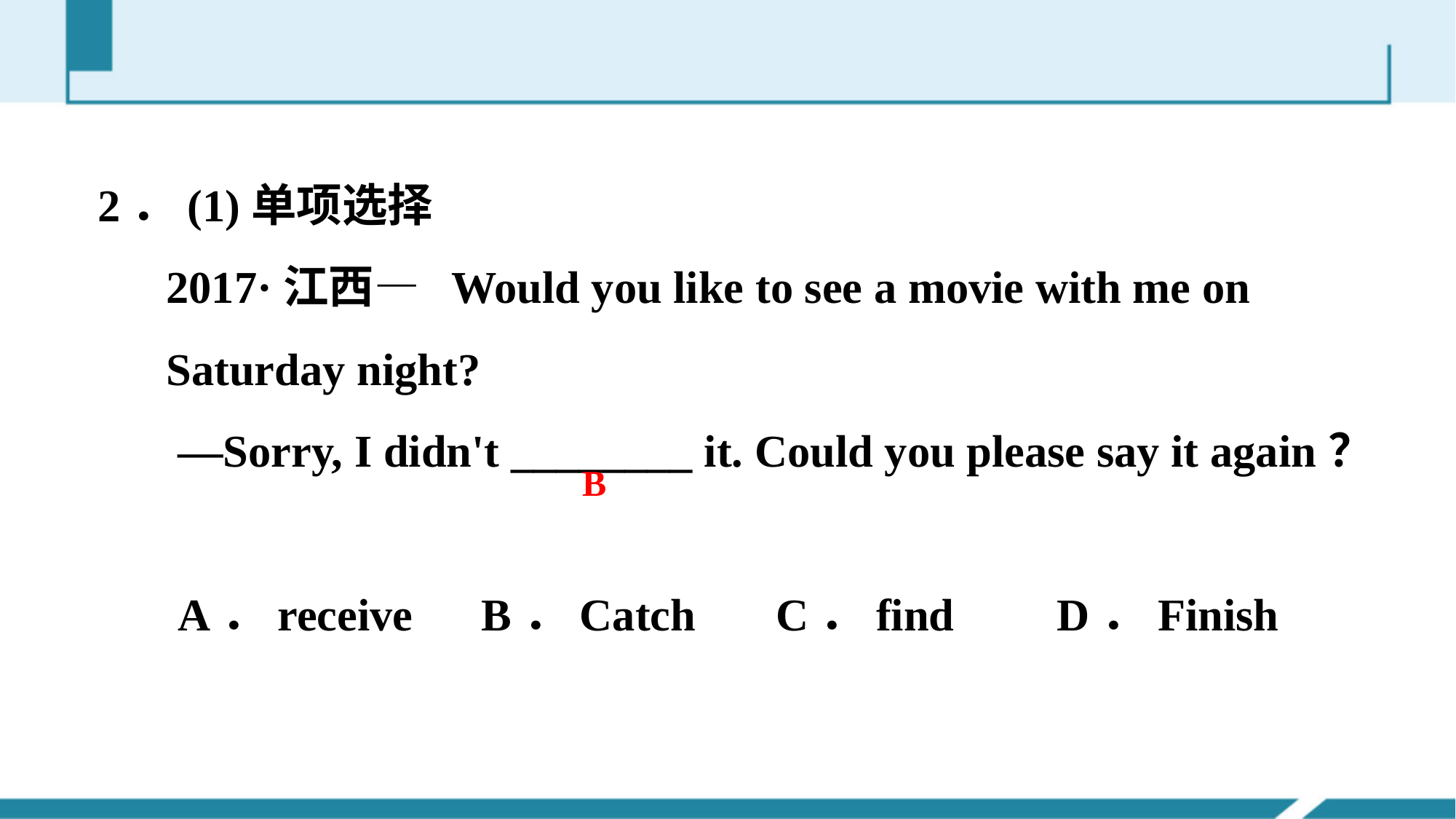

2．(1)单项选择
      2017·江西—  Would you like to see a movie with me on
      Saturday night?
       —Sorry, I didn't ________ it. Could you please say it again？
       A．receive      B．Catch       C．find         D．Finish
B